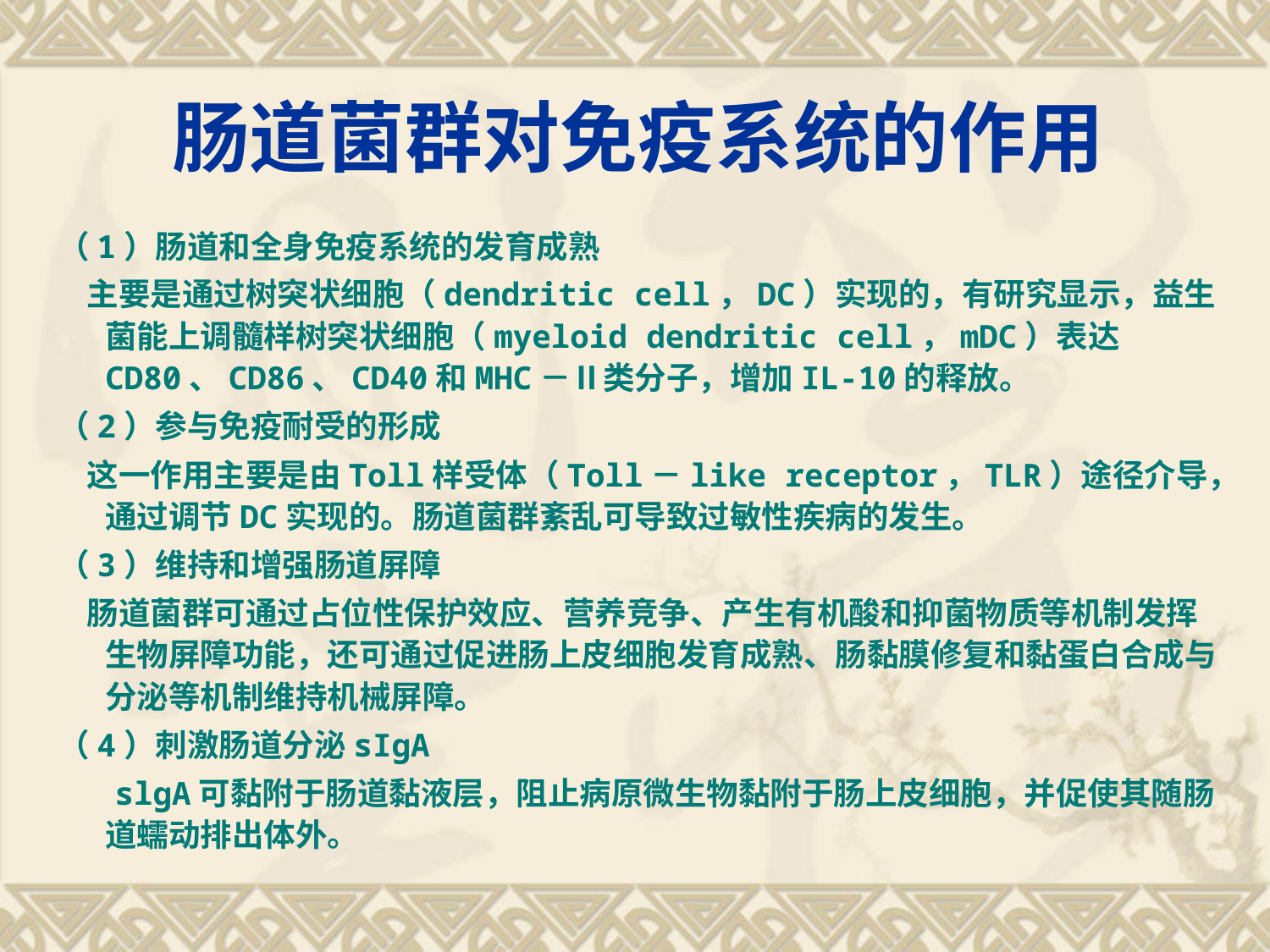

# 肠道菌群对免疫系统的作用
（1）肠道和全身免疫系统的发育成熟
   主要是通过树突状细胞（dendritic cell，DC）实现的，有研究显示，益生菌能上调髓样树突状细胞（myeloid dendritic cell，mDC）表达CD80、CD86、CD40和MHC－Ⅱ类分子，增加IL-10的释放。
（2）参与免疫耐受的形成
   这一作用主要是由Toll样受体（Toll－like receptor，TLR）途径介导，通过调节DC实现的。肠道菌群紊乱可导致过敏性疾病的发生。
（3）维持和增强肠道屏障
   肠道菌群可通过占位性保护效应、营养竞争、产生有机酸和抑菌物质等机制发挥生物屏障功能，还可通过促进肠上皮细胞发育成熟、肠黏膜修复和黏蛋白合成与分泌等机制维持机械屏障。
（4）刺激肠道分泌sIgA
   slgA可黏附于肠道黏液层，阻止病原微生物黏附于肠上皮细胞，并促使其随肠道蠕动排出体外。